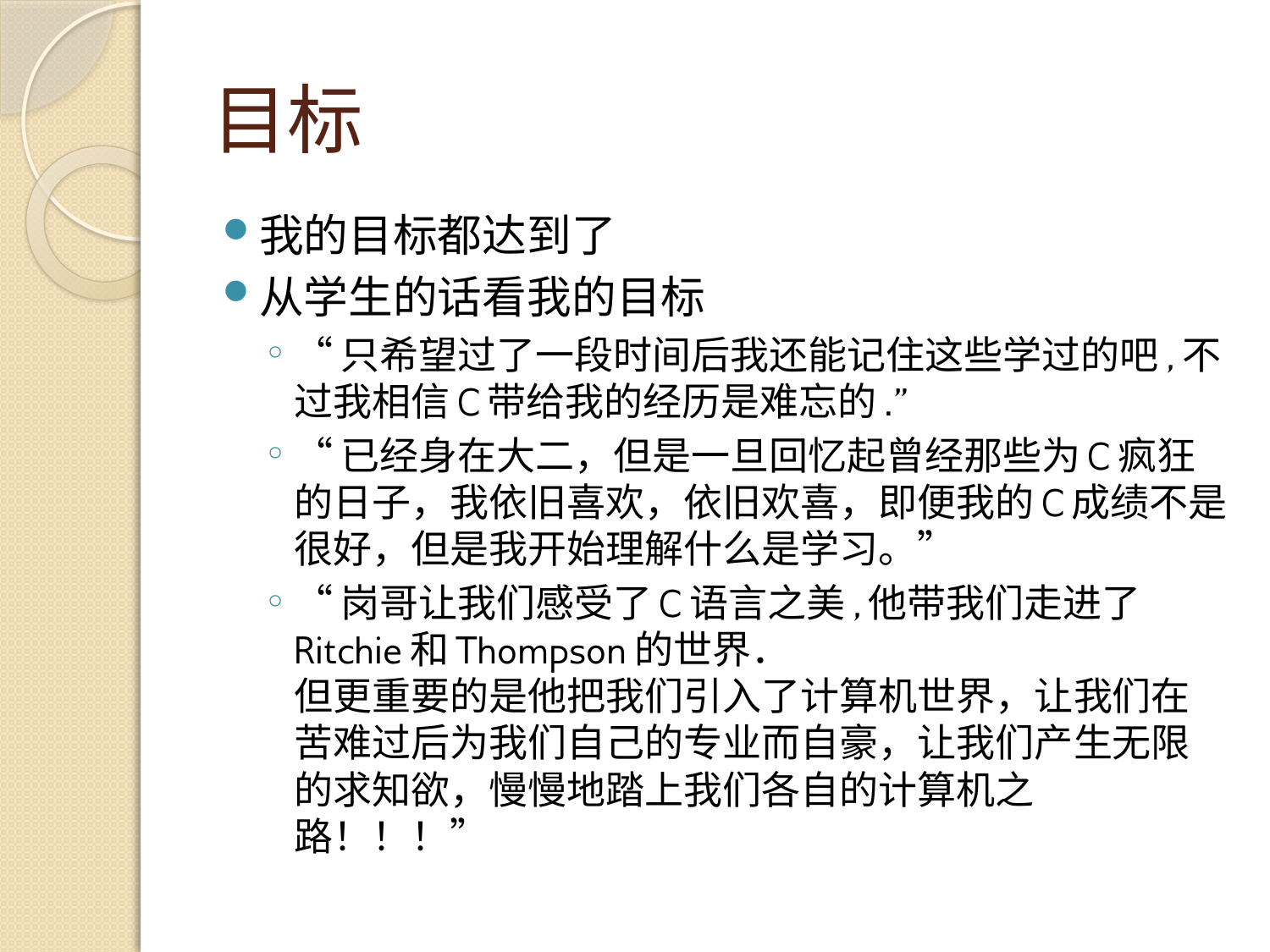

# 目标
我的目标都达到了
从学生的话看我的目标
“只希望过了一段时间后我还能记住这些学过的吧,不过我相信C带给我的经历是难忘的.”
“已经身在大二，但是一旦回忆起曾经那些为C疯狂的日子，我依旧喜欢，依旧欢喜，即便我的C成绩不是很好，但是我开始理解什么是学习。”
“岗哥让我们感受了C语言之美,他带我们走进了Ritchie和Thompson的世界．
但更重要的是他把我们引入了计算机世界，让我们在苦难过后为我们自己的专业而自豪，让我们产生无限的求知欲，慢慢地踏上我们各自的计算机之路！！！”